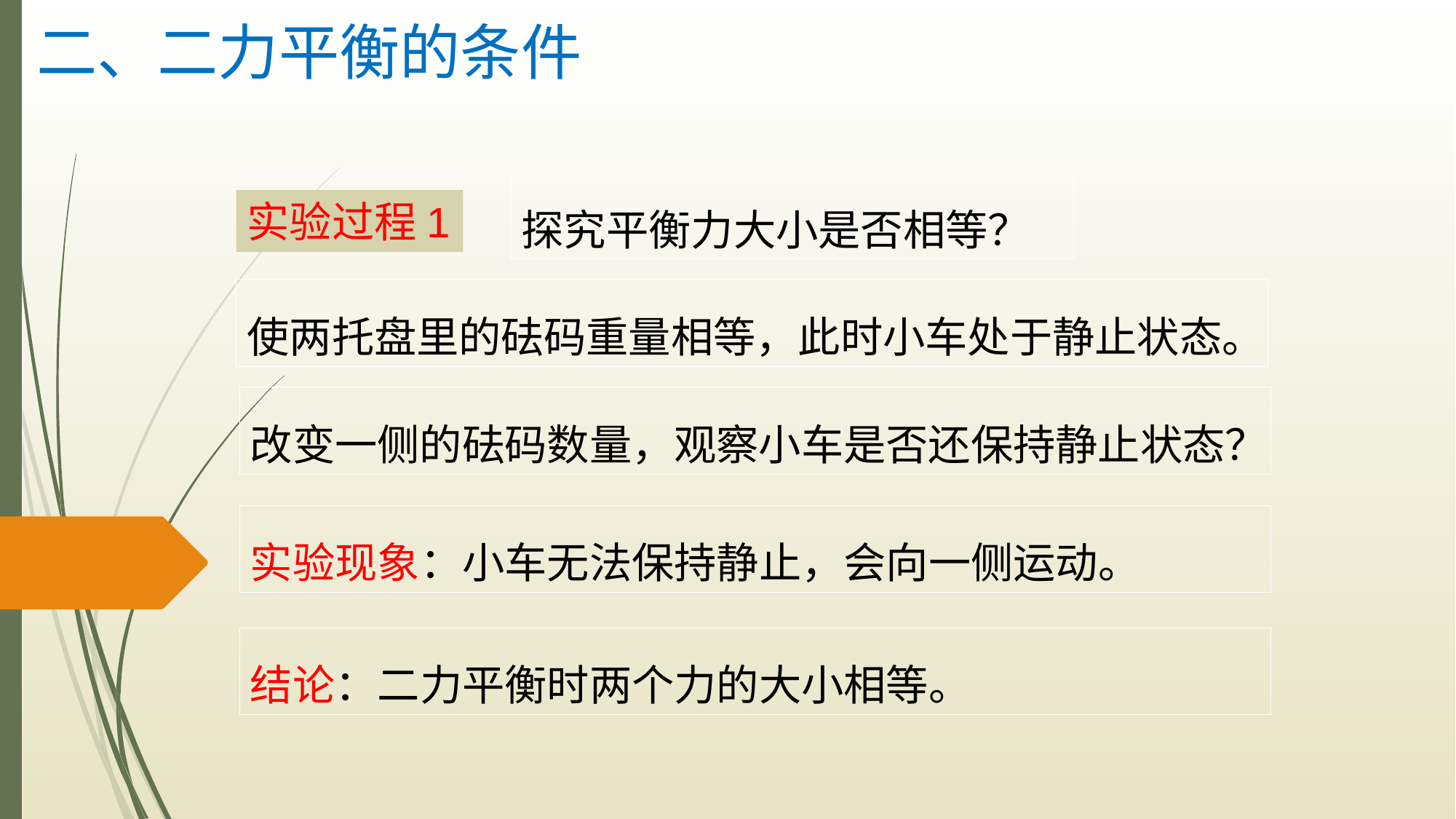

二、二力平衡的条件
探究平衡力大小是否相等？
实验过程1
使两托盘里的砝码重量相等，此时小车处于静止状态。
改变一侧的砝码数量，观察小车是否还保持静止状态？
实验现象：小车无法保持静止，会向一侧运动。
结论：二力平衡时两个力的大小相等。